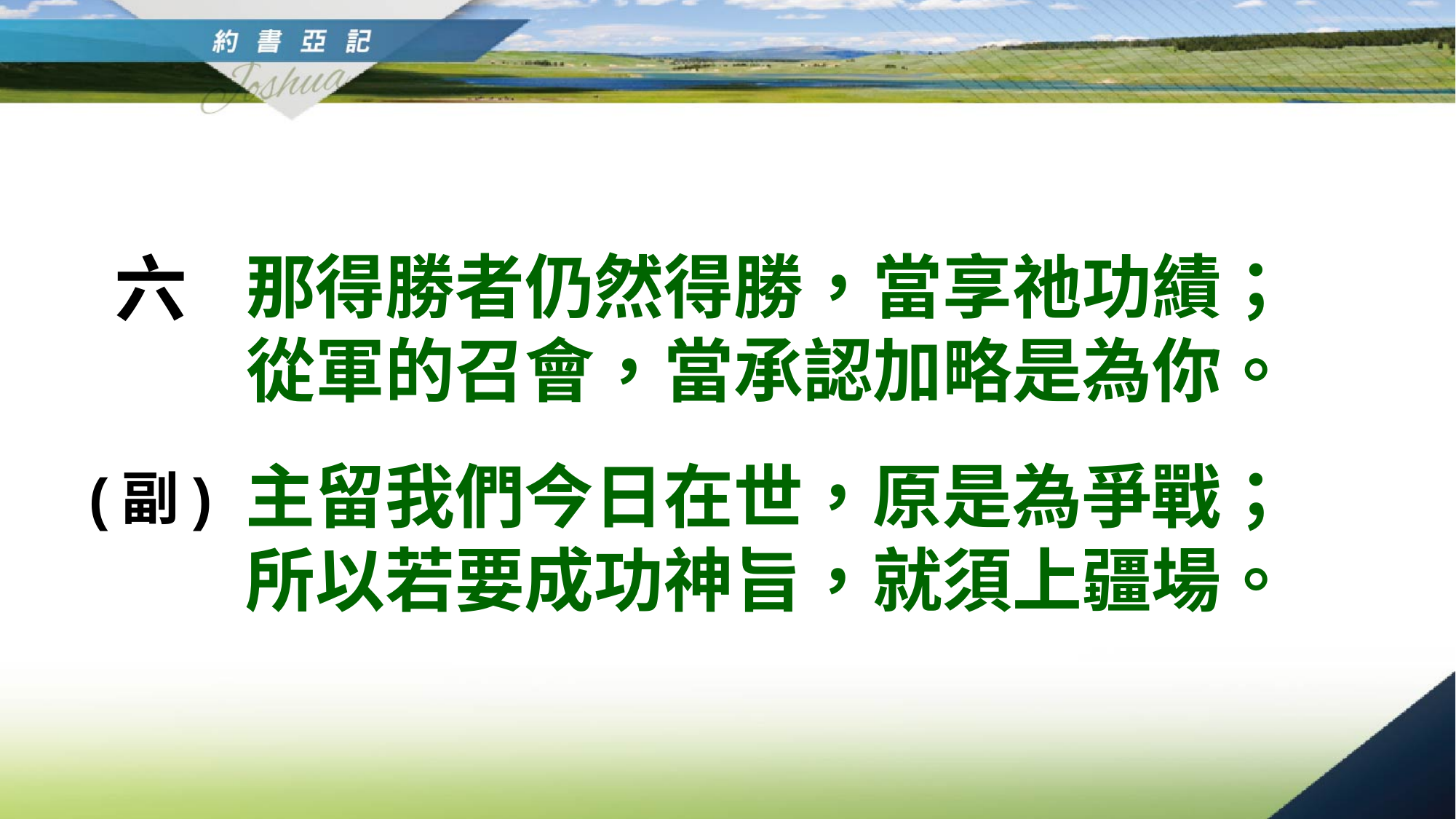

六
那得勝者仍然得勝，當享祂功績；
從軍的召會，當承認加略是為你。
主留我們今日在世，原是為爭戰；
所以若要成功神旨，就須上疆場。
(副)